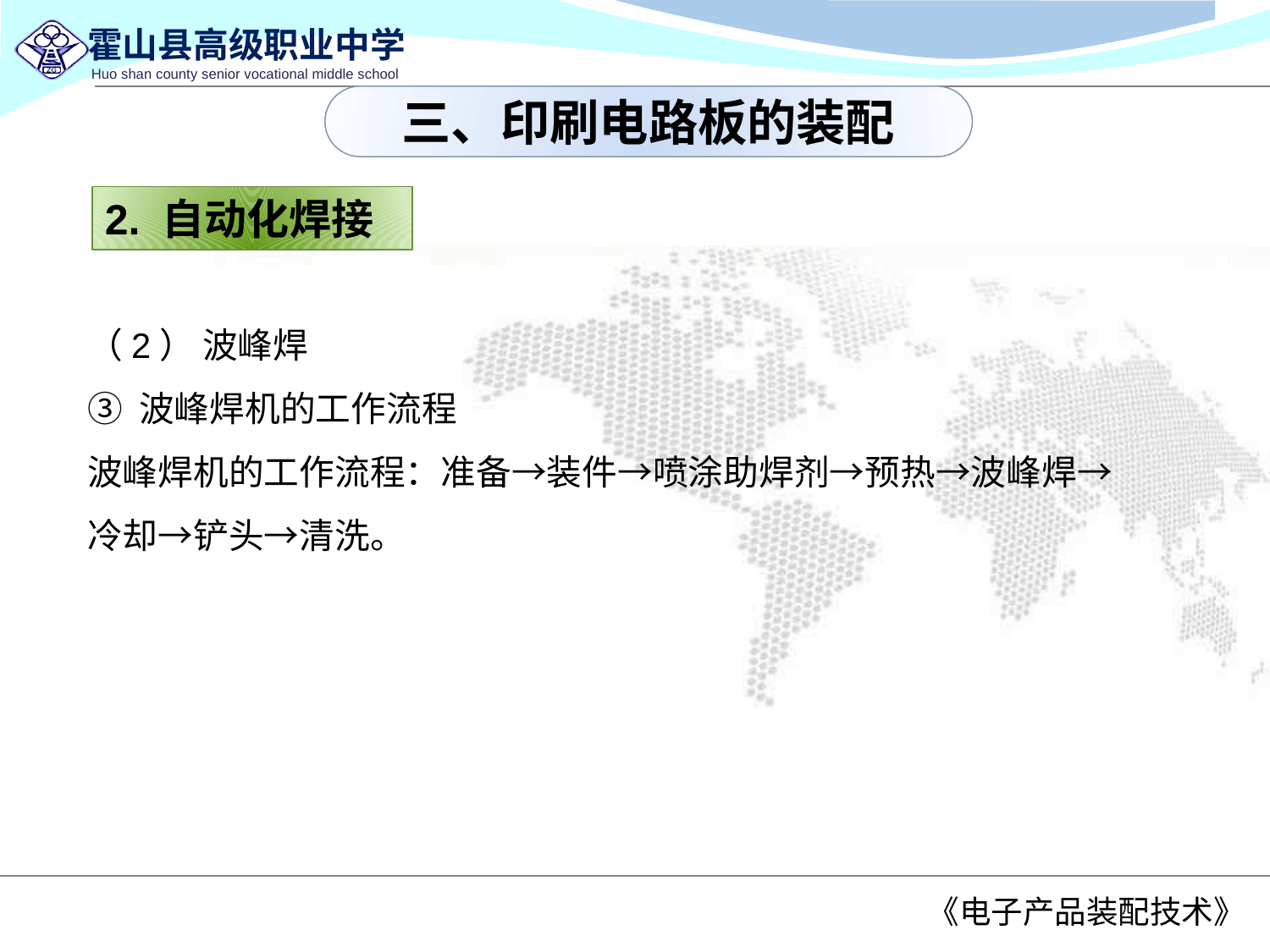

三、印刷电路板的装配
2. 自动化焊接
（2） 波峰焊
③ 波峰焊机的工作流程
波峰焊机的工作流程：准备→装件→喷涂助焊剂→预热→波峰焊→冷却→铲头→清洗。